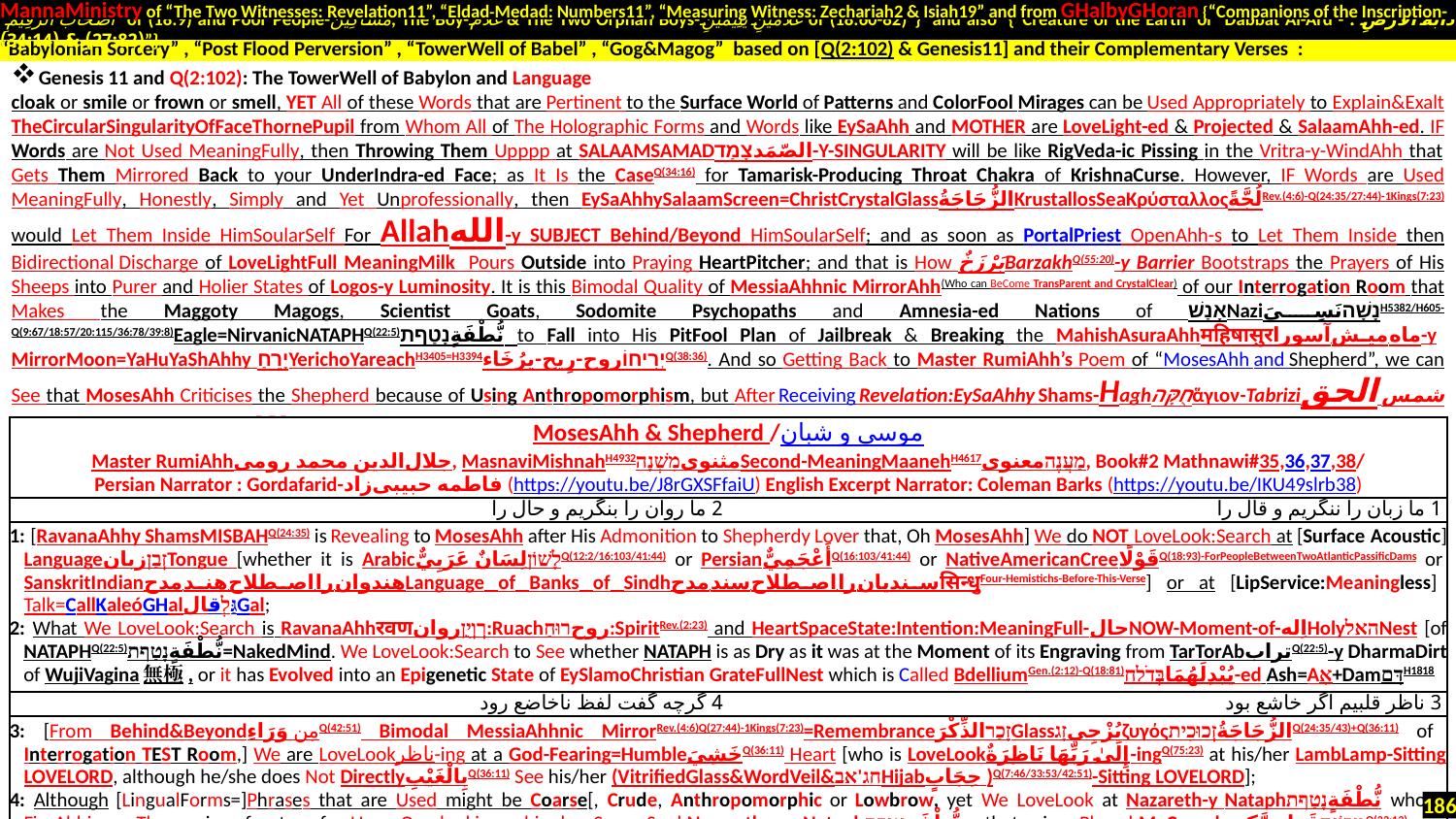

MannaMinistry of “The Two Witnesses: Revelation11”, “Eldad-Medad: Numbers11”, “Measuring Witness: Zechariah2 & Isiah19” and from GHalbyGHoran {“Companions of the Inscription-
 أَصْحَابَ الرَّقِيمِ  of (18:9) and Poor People-مَسَاكِينَ, The Boy-غُلَامُ & The Two Orphan Boys-غُلَامَيْنِ يَتِيمَيْنِ of (18:60-82)”}  and also  {“Creature of the Earth  or  Dabbat Al-Ard - دَابَّةُ الْأَرْضِ : (27:82) & (34:14)”}
.
Genesis 11 and Q(2:102): The TowerWell of Babylon and Language
cloak or smile or frown or smell, YET All of these Words that are Pertinent to the Surface World of Patterns and ColorFool Mirages can be Used Appropriately to Explain&Exalt TheCircularSingularityOfFaceThornePupil from Whom All of The Holographic Forms and Words like EySaAhh and MOTHER are LoveLight-ed & Projected & SalaamAhh-ed. IF Words are Not Used MeaningFully, then Throwing Them Upppp at SalaamSamadالصّمَدצָמַד-y-Singularity will be like RigVeda-ic Pissing in the Vritra-y-WindAhh that Gets Them Mirrored Back to your UnderIndra-ed Face; as It Is the CaseQ(34:16) for Tamarisk-Producing Throat Chakra of KrishnaCurse. However, IF Words are Used MeaningFully, Honestly, Simply and Yet Unprofessionally, then EySaAhhySalaamScreen=ChristCrystalGlassالزُّجَاجَةُKrustallosSeaΚρύσταλλοςلُجَّةًRev.(4:6)-Q(24:35/27:44)-1Kings(7:23) would Let Them Inside HimSoularSelf For Allahالله-y SUBJECT Behind/Beyond HimSoularSelf; and as soon as PortalPriest OpenAhh-s to Let Them Inside then Bidirectional Discharge of LoveLightFull MeaningMilk  Pours Outside into Praying HeartPitcher; and that is How بَرْزَخٌBarzakhQ(55:20)-y Barrier Bootstraps the Prayers of His Sheeps into Purer and Holier States of Logos-y Luminosity. It is this Bimodal Quality of MessiaAhhnic MirrorAhh(Who can BeCome TransParent and CrystalClear) of our Interrogation Room that Makes the Maggoty Magogs, Scientist Goats, Sodomite Psychopaths and Amnesia-ed Nations of אָנַשׁNaziנָשָׁהنَسِيَH5382/H605-Q(9:67/18:57/20:115/36:78/39:8)Eagle=NirvanicNATAPHQ(22:5)نُّطْفَةٍנָטַףת to Fall into His PitFool Plan of Jailbreak & Breaking the MahishAsuraAhhमहिषासुरماه میش آسورا-y MirrorMoon=YaHuYaShAhhy יָרֵחַYerichoYareachH3405=H3394יְרִיחוֹروح-رِيح-یرُخَاءQ(38:36). And so Getting Back to Master RumiAhh’s Poem of “MosesAhh and Shepherd”, we can See that MosesAhh Criticises the Shepherd because of Using Anthropomorphism, but After Receiving Revelation:EySaAhhy Shams-Haghחֻקָּהἅγιον-Tabriziشمس الحق تبریزیQ(7:160) from Allahالله, He’s Told(by The One Who Searches Minds & Hearts)=Rev.(2:23) that “It’s Ok” & …

“Babylonian Sorcery” , “Post Flood Perversion” , “TowerWell of Babel” , “Gog&Magog”  based on [Q(2:102) & Genesis11] and their Complementary Verses  :
| MosesAhh & Shepherd /موسی و شبان Master RumiAhhجلال‌الدین محمد رومی, MasnaviMishnahH4932مثنویמִשְׁנָהSecond-MeaningMaanehH4617מַעֲנֶהمعنوی, Book#2 Mathnawi#35,36,37,38/ Persian Narrator : Gordafarid-فاطمه حبیبی‌زاد (https://youtu.be/J8rGXSFfaiU) English Excerpt Narrator: Coleman Barks (https://youtu.be/IKU49slrb38) |  |
| --- | --- |
| 2 ما روان را بنگریم و حال را | 1 ما زبان را ننگریم و قال را |
| 1: [RavanaAhhy ShamsMISBAHQ(24:35) is Revealing to MosesAhh after His Admonition to Shepherdy Lover that, Oh MosesAhh] We do NOT LoveLook:Search at [Surface Acoustic] LanguageזְבַןزبانTongue [whether it is Arabicלָשׁוֹןلِسَانٌ عَرَبِيٌّQ(12:2/16:103/41:44) or PersianأَعْجَمِيٌّQ(16:103/41:44) or NativeAmericanCreeقَوْلًاQ(18:93)-ForPeopleBetweenTwoAtlanticPassificDams or SanskritIndianهندوان را اصطلاح هند مدحLanguage of Banks of Sindhسندیان را اصطلاح سند مدحसिन्धुFour-Hemistichs-Before-This-Verse] or at [LipService:Meaningless] Talk=CallKaleóGHalגַּלְقالGal; 2: What We LoveLook:Search is RavanaAhhरवणרְוְיֻןروان:Ruachروحרוּחַ:SpiritRev.(2:23) and HeartSpaceState:Intention:MeaningFull-حالNOW-Moment-of-اِلهHolyהאלNest [of NATAPHQ(22:5)نُّطْفَةٍנָטַףת=NakedMind. We LoveLook:Search to See whether NATAPH is as Dry as it was at the Moment of its Engraving from TarTorAbترابQ(22:5)-y DharmaDirt of WujiVagina無極, or it has Evolved into an Epigenetic State of EySlamoChristian GrateFullNest which is Called BdelliumGen.(2:12)-Q(18:81)يُبْدِلَهُمَاבְּדֹלַח-ed Ash=Aאָ+DamדָּםH1818 |  |
| 4 گرچه گفت لفظ ناخاضع رود | 3 ناظر قلبیم اگر خاشع بود |
| 3: [From Behind&Beyondمِن وَرَاءِQ(42:51) Bimodal MessiaAhhnic MirrorRev.(4:6)Q(27:44)-1Kings(7:23)=RemembranceזָכַרالذِّكْرَGlassيُزْجِيזָגζυγόςالزُّجَاجَةُזְכוּכִיתQ(24:35/43)+Q(36:11) of Interrogation TEST Room,] We are LoveLookناظر-ing at a God-Fearing=HumbleخَشِيَQ(36:11) Heart [who is LoveLookإِلَىٰ رَبِّهَا نَاظِرَةٌ-ingQ(75:23) at his/her LambLamp-Sitting LoveLord, although he/she does Not DirectlyبِالْغَيْبِQ(36:11) See his/her (VitrifiedGlass&WordVeil&חג'אבHijabحِجَابٍ )Q(7:46/33:53/42:51)-Sitting LoveLord]; 4: Although [LingualForms=]Phrases that are Used might be Coarse[, Crude, Anthropomorphic or Lowbrow, yet We LoveLook at Nazareth-y Nataphنُّطْفَةٍנָטַףת who is FireAhhing Them in front of Us; Overlooking him:her:SpermSoul:Nazareth-y Nataphنُّطْفَةٍנָטַףת that is Placed:MaConedמְכוֹנָה.قَرَارٍ مَّكِينٍQ(23:13) in MalkuthמַלְכוּתمَلَكُوتُQ(23:88):PotteryPlane]. |  |
186